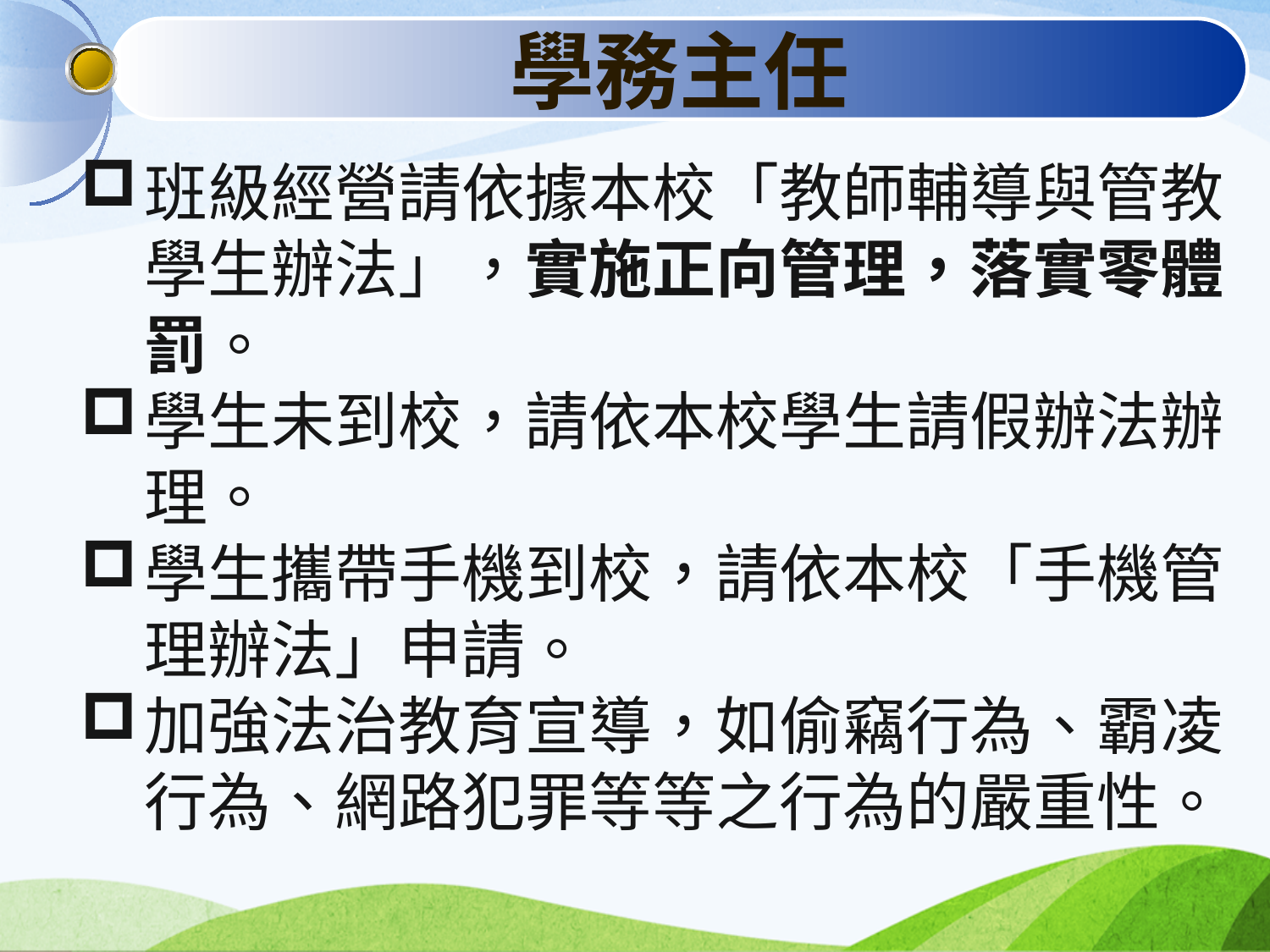

學務主任

班級經營請依據本校「教師輔導與管教學生辦法」，實施正向管理，落實零體罰。
學生未到校，請依本校學生請假辦法辦理。
學生攜帶手機到校，請依本校「手機管理辦法」申請。
加強法治教育宣導，如偷竊行為、霸凌行為、網路犯罪等等之行為的嚴重性。